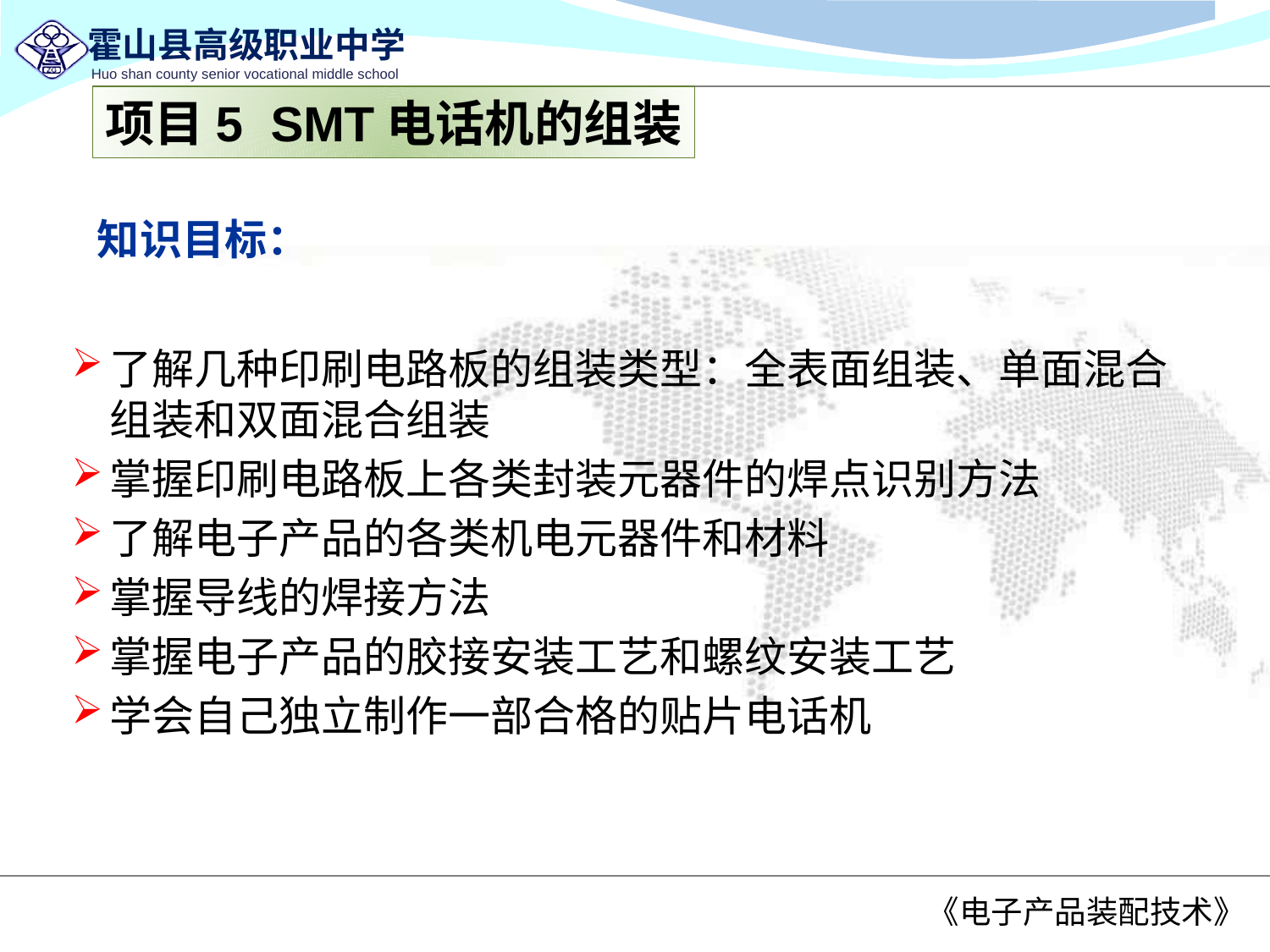

项目5  SMT电话机的组装
# 知识目标：
了解几种印刷电路板的组装类型：全表面组装、单面混合组装和双面混合组装
掌握印刷电路板上各类封装元器件的焊点识别方法
了解电子产品的各类机电元器件和材料
掌握导线的焊接方法
掌握电子产品的胶接安装工艺和螺纹安装工艺
学会自己独立制作一部合格的贴片电话机